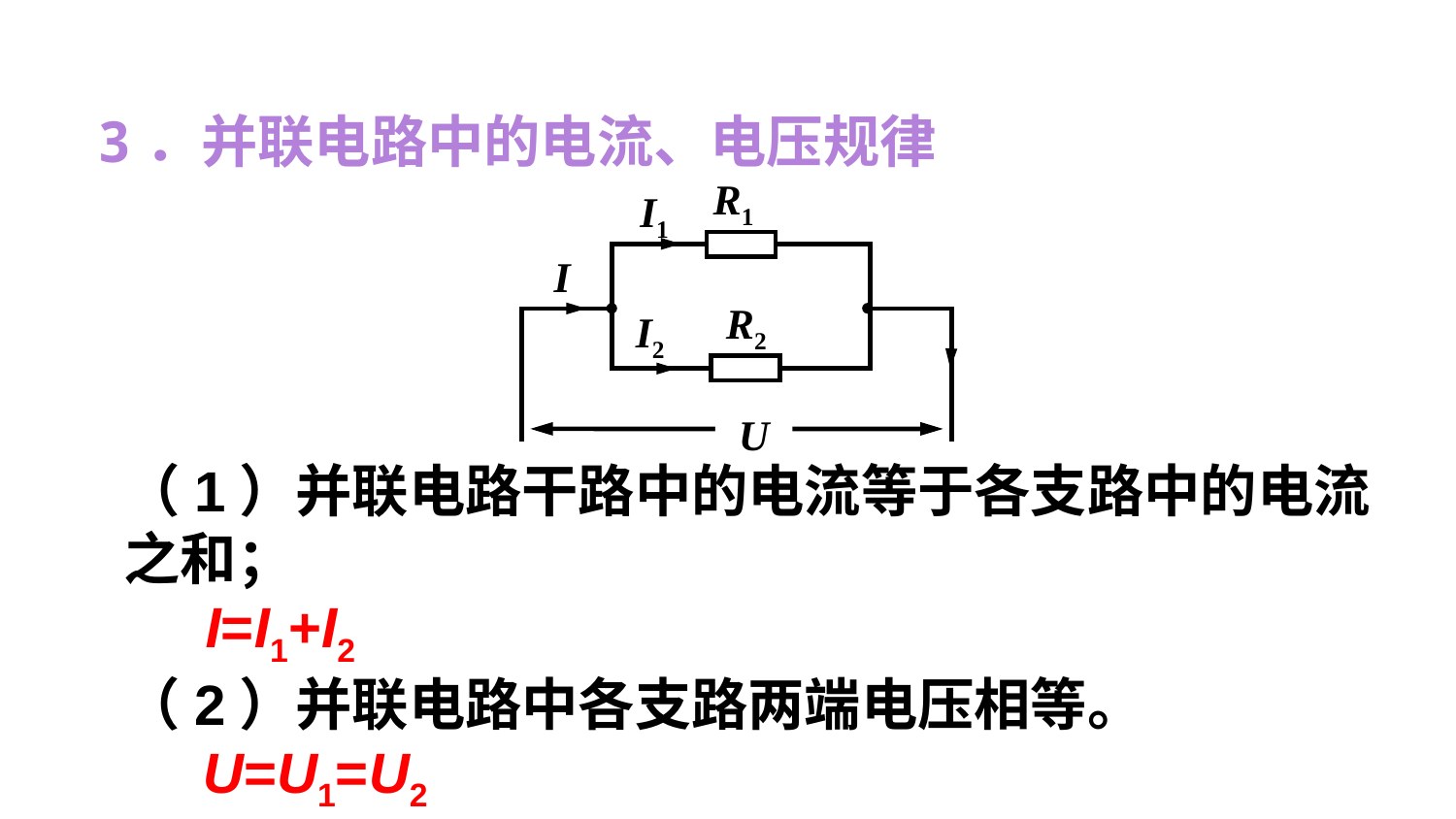

3．并联电路中的电流、电压规律
R1
I1

I
R2

I2

U

（1）并联电路干路中的电流等于各支路中的电流之和；
      I=I1+I2
（2）并联电路中各支路两端电压相等。
     U=U1=U2